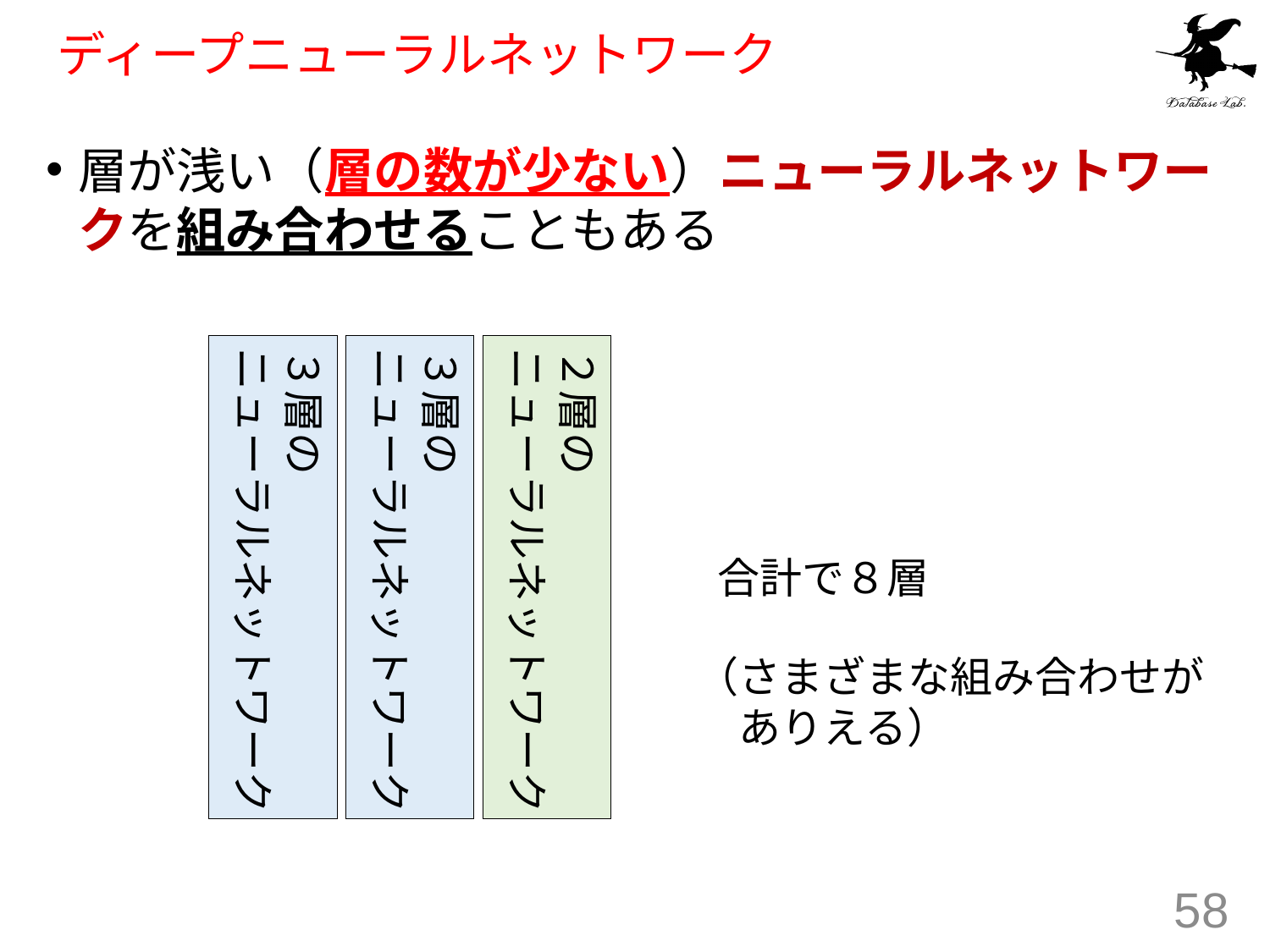

# ディープニューラルネットワーク
層が浅い（層の数が少ない）ニューラルネットワークを組み合わせることもある

２層の
ニューラルネットワーク
３層の
ニューラルネットワーク
３層の
ニューラルネットワーク
合計で８層
（さまざまな組み合わせが
　ありえる）
58